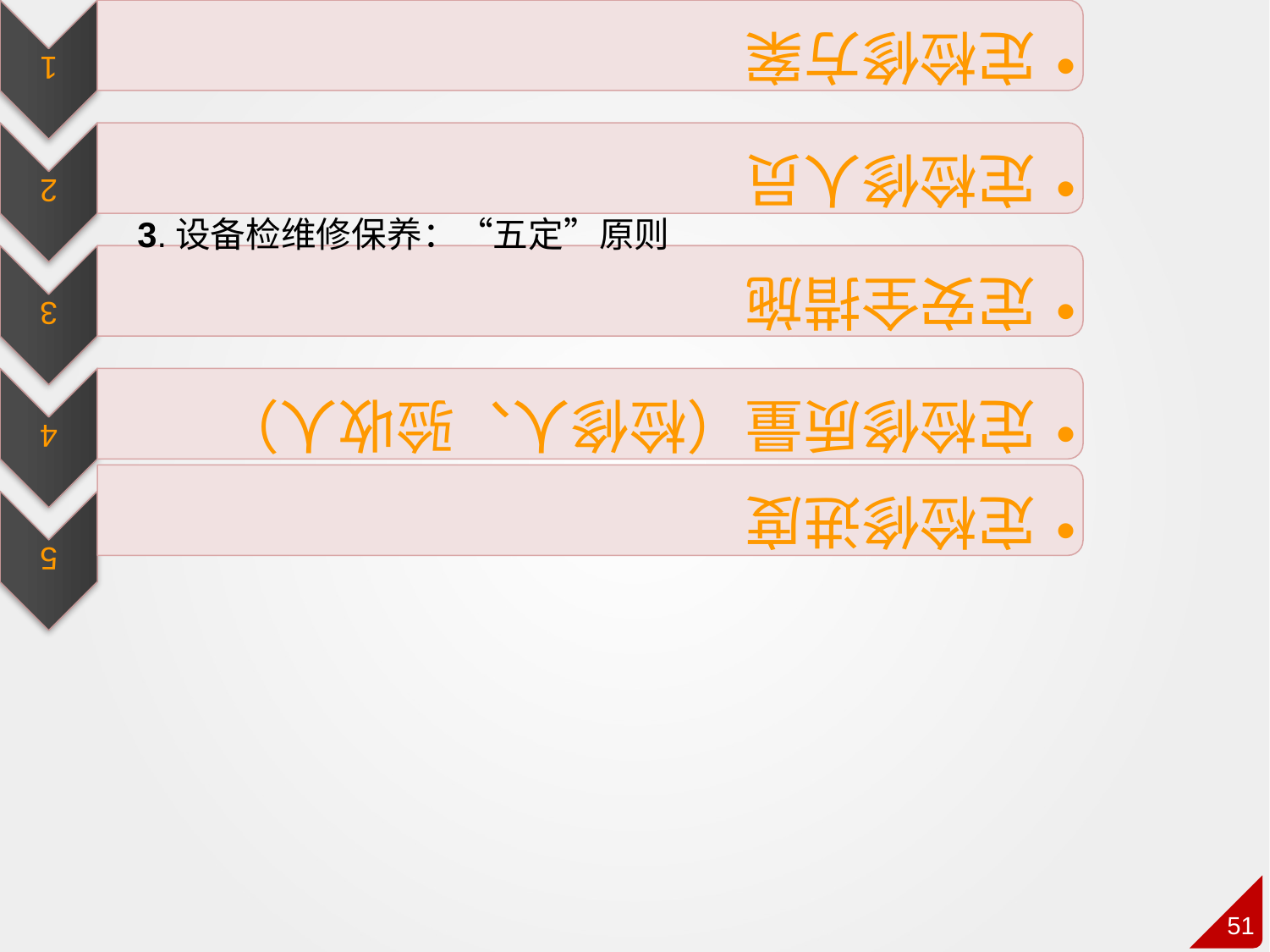

3.设备检维修保养：“五定”原则

1
定检修方案
2
定检修人员
3
定安全措施
4
定检修质量（检修人、验收人）
5
定检修进度